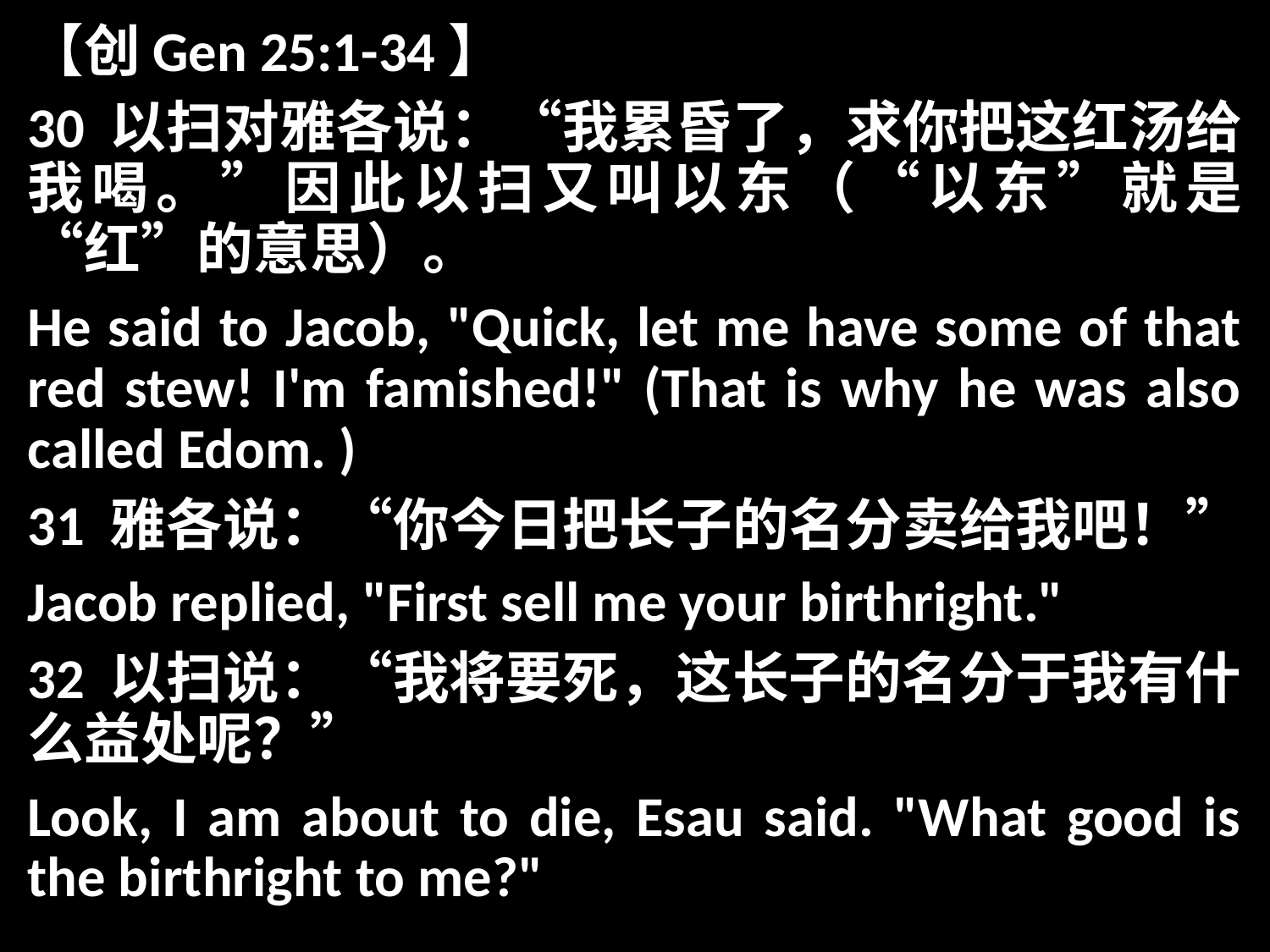

【创Gen 25:1-34】
30 以扫对雅各说：“我累昏了，求你把这红汤给我喝。”因此以扫又叫以东（“以东”就是“红”的意思）。
He said to Jacob, "Quick, let me have some of that red stew! I'm famished!" (That is why he was also called Edom. )
31 雅各说：“你今日把长子的名分卖给我吧！”
Jacob replied, "First sell me your birthright."
32 以扫说：“我将要死，这长子的名分于我有什么益处呢？”
Look, I am about to die, Esau said. "What good is the birthright to me?"